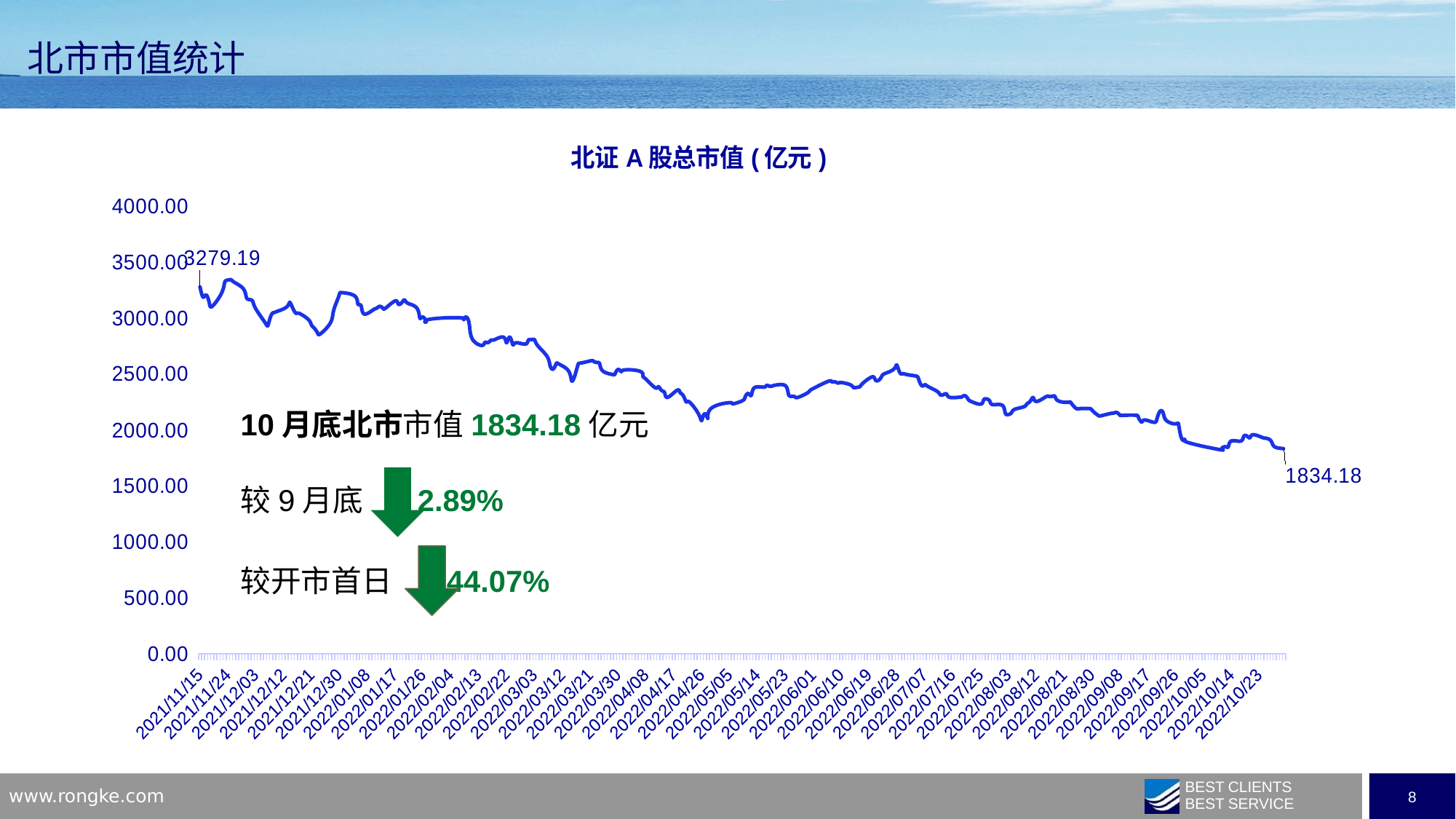

北市市值统计

### Chart: 北证A股总市值(亿元)

| Category | 总市值(亿元) |
|---|---|
| 44515 | 3279.1884424628997 |
| 44516 | 3188.2553694443 |
| 44517 | 3207.0291477585997 |
| 44518 | 3137.5133351538 |
| 44519 | 3107.2675899177 |
| 44522 | 3226.0728563009 |
| 44523 | 3321.7817320514 |
| 44524 | 3340.3814625541 |
| 44525 | 3344.0458073362 |
| 44526 | 3322.0228243634 |
| 44529 | 3262.1796891589 |
| 44530 | 3184.1722803552 |
| 44531 | 3166.2965044105 |
| 44532 | 3152.0436201556 |
| 44533 | 3084.5949189456 |
| 44536 | 2960.5332270049 |
| 44537 | 2938.5332616242 |
| 44538 | 3027.6594887939 |
| 44539 | 3050.7061001186 |
| 44540 | 3061.7047042591 |
| 44543 | 3100.6644534954 |
| 44544 | 3141.1610360494 |
| 44545 | 3086.6270927682 |
| 44546 | 3043.5468045423 |
| 44547 | 3043.0940817976 |
| 44550 | 2987.3483197528003 |
| 44551 | 2938.4825881190995 |
| 44552 | 2907.6430025768 |
| 44553 | 2865.4833807644 |
| 44554 | 2862.1032692181 |
| 44557 | 2952.9914106502 |
| 44558 | 3049.6840477081 |
| 44559 | 3137.4674896131 |
| 44560 | 3211.7072277919 |
| 44561 | 3227.7122862137 |
| 44565 | 3197.205434388 |
| 44566 | 3126.0549807431 |
| 44567 | 3111.444371987 |
| 44568 | 3037.347988002 |
| 44571 | 3075.7387482541 |
| 44572 | 3087.9342661551 |
| 44573 | 3105.6293251184 |
| 44574 | 3089.6374688741 |
| 44575 | 3091.5873869328 |
| 44578 | 3154.1658501667 |
| 44579 | 3127.2121080048 |
| 44580 | 3134.1652807849 |
| 44581 | 3163.9878296533 |
| 44582 | 3134.7428337608003 |
| 44585 | 3090.5592072629997 |
| 44586 | 3000.4569357052 |
| 44587 | 3009.4620336217 |
| 44588 | 2965.6124211922997 |
| 44589 | 2989.3986619371003 |
| 44599 | 3003.4334897173 |
| 44600 | 2988.4328231090003 |
| 44601 | 3009.0141328265004 |
| 44602 | 2934.5876289423 |
| 44603 | 2810.4331807775 |
| 44606 | 2756.5088292771 |
| 44607 | 2784.1022264295 |
| 44608 | 2782.2393558053004 |
| 44609 | 2804.6908858603 |
| 44610 | 2806.772006981 |
| 44613 | 2829.7337201083 |
| 44614 | 2780.1597317431 |
| 44615 | 2830.4288426742 |
| 44616 | 2763.7846204828998 |
| 44617 | 2780.2960837111 |
| 44620 | 2767.9670135892998 |
| 44621 | 2802.5381723415003 |
| 44622 | 2808.6982786561 |
| 44623 | 2807.2132820596003 |
| 44624 | 2755.9606325242 |
| 44627 | 2661.1918186192 |
| 44628 | 2579.2238490238 |
| 44629 | 2544.8873575692 |
| 44630 | 2592.4918787092 |
| 44631 | 2588.292892595 |
| 44634 | 2527.8480511863 |
| 44635 | 2440.5118251635 |
| 44636 | 2485.1525177148 |
| 44637 | 2580.5526484335996 |
| 44638 | 2599.3972933277 |
| 44641 | 2618.0378552632997 |
| 44642 | 2616.7395482303 |
| 44643 | 2604.0476202447 |
| 44644 | 2594.9964577502 |
| 44645 | 2529.5013046526 |
| 44648 | 2497.7846655961 |
| 44649 | 2502.2731385919 |
| 44650 | 2541.5391077591003 |
| 44651 | 2521.5846310289003 |
| 44652 | 2537.0113123245 |
| 44657 | 2525.9582439805 |
| 44658 | 2483.1489019626 |
| 44659 | 2454.5404564673 |
| 44662 | 2378.1173075907 |
| 44663 | 2389.0261803781 |
| 44664 | 2355.0808945443 |
| 44665 | 2334.7153622106 |
| 44666 | 2292.5706816521 |
| 44669 | 2355.4595180841 |
| 44670 | 2336.4853632628 |
| 44671 | 2309.2315594015 |
| 44672 | 2251.5173428563003 |
| 44673 | 2251.2134611889 |
| 44676 | 2142.3186541169002 |
| 44677 | 2086.2492632092003 |
| 44678 | 2146.00619079 |
| 44679 | 2101.7654645172 |
| 44680 | 2193.0456715379 |
| 44686 | 2245.2084004057 |
| 44687 | 2234.4588206668 |
| 44690 | 2260.5627899815 |
| 44691 | 2294.3006017052 |
| 44692 | 2326.8601136770003 |
| 44693 | 2310.0733205192 |
| 44694 | 2378.5509651649 |
| 44697 | 2383.8015856873003 |
| 44698 | 2400.1151076204 |
| 44699 | 2390.9765247207 |
| 44700 | 2396.4714499827 |
| 44701 | 2402.4130640807 |
| 44704 | 2396.6803463022 |
| 44705 | 2320.6905296720997 |
| 44706 | 2302.1452184405 |
| 44707 | 2298.7292595649 |
| 44708 | 2292.0952110085 |
| 44711 | 2330.1083728799 |
| 44712 | 2355.0394965611 |
| 44713 | 2371.5161011501 |
| 44714 | 2385.9778578692003 |
| 44718 | 2437.1287145976003 |
| 44719 | 2431.9069340321 |
| 44720 | 2431.0429704731 |
| 44721 | 2419.7036952175 |
| 44722 | 2424.7194793065 |
| 44725 | 2404.5548872861 |
| 44726 | 2380.6778624671 |
| 44727 | 2381.6235441289 |
| 44728 | 2387.0638475053 |
| 44729 | 2418.1401435319 |
| 44732 | 2475.3066879337 |
| 44733 | 2450.6083061308 |
| 44734 | 2443.4551905948 |
| 44735 | 2474.6469088994 |
| 44736 | 2503.637662715 |
| 44739 | 2544.08851844 |
| 44740 | 2581.2178669109 |
| 44741 | 2511.8079101149 |
| 44742 | 2504.46203379 |
| 44743 | 2497.3885382103 |
| 44746 | 2483.9214589295 |
| 44747 | 2458.2703015675 |
| 44748 | 2397.5815085277 |
| 44749 | 2405.004872404 |
| 44750 | 2390.2398372944 |
| 44753 | 2345.8804334342003 |
| 44754 | 2315.9424831723 |
| 44755 | 2316.4119534631 |
| 44756 | 2323.9028226016 |
| 44757 | 2293.7361862164003 |
| 44760 | 2293.0642864204997 |
| 44761 | 2296.8015464603 |
| 44762 | 2306.9832273015 |
| 44763 | 2276.2779045626003 |
| 44764 | 2255.8400722020997 |
| 44767 | 2231.8579777279997 |
| 44768 | 2268.443279603 |
| 44769 | 2278.4217281995 |
| 44770 | 2258.6216999471 |
| 44771 | 2227.3270642787 |
| 44774 | 2222.1784525589 |
| 44775 | 2152.5512630118 |
| 44776 | 2138.8142353545 |
| 44777 | 2154.1717399868 |
| 44778 | 2184.8719687526 |
| 44781 | 2208.7027173838 |
| 44782 | 2234.6855806225 |
| 44783 | 2256.2099089714 |
| 44784 | 2292.0677578397 |
| 44785 | 2256.0777400126003 |
| 44788 | 2295.8440048251 |
| 44789 | 2301.9146962607997 |
| 44790 | 2301.2311747213002 |
| 44791 | 2301.8054724267 |
| 44792 | 2263.2227064769 |
| 44795 | 2247.6861056821 |
| 44796 | 2250.3154850729 |
| 44797 | 2216.4998288223 |
| 44798 | 2191.7623874071 |
| 44799 | 2191.5894409903 |
| 44802 | 2192.887673844 |
| 44803 | 2178.7980718876 |
| 44804 | 2152.1233845426 |
| 44805 | 2131.3583912718 |
| 44806 | 2128.7460090668 |
| 44809 | 2148.5130089378 |
| 44810 | 2151.7291429329002 |
| 44811 | 2156.9490018647 |
| 44812 | 2133.7897609375 |
| 44813 | 2131.9151178032002 |
| 44817 | 2133.0259853406 |
| 44818 | 2113.0034276494002 |
| 44819 | 2072.1653906171 |
| 44820 | 2090.2844758455 |
| 44823 | 2069.4418187 |
| 44824 | 2102.8987626679 |
| 44825 | 2168.6207909702 |
| 44826 | 2152.506567603 |
| 44827 | 2086.1621108903 |
| 44830 | 2055.7429673738 |
| 44831 | 2045.7099882302 |
| 44832 | 1921.1453699423 |
| 44833 | 1916.187282285 |
| 44834 | 1888.7566422102 |
| 44844 | 1826.3294085248 |
| 44845 | 1832.7025325058999 |
| 44846 | 1851.1251581523002 |
| 44847 | 1850.6220854378 |
| 44848 | 1902.3400110525 |
| 44851 | 1901.3741172988 |
| 44852 | 1943.6980308060001 |
| 44853 | 1946.7467176856 |
| 44854 | 1931.1410801769 |
| 44855 | 1958.2600514435999 |
| 44858 | 1933.6440234826 |
| 44859 | 1927.4339774851999 |
| 44860 | 1920.1763830721 |
| 44861 | 1894.0612209610001 |
| 44862 | 1849.9291358907 |
| 44865 | 1834.1830192487 |
10月底北市市值1834.18亿元

较9月底       2.89%

较开市首日       44.07%